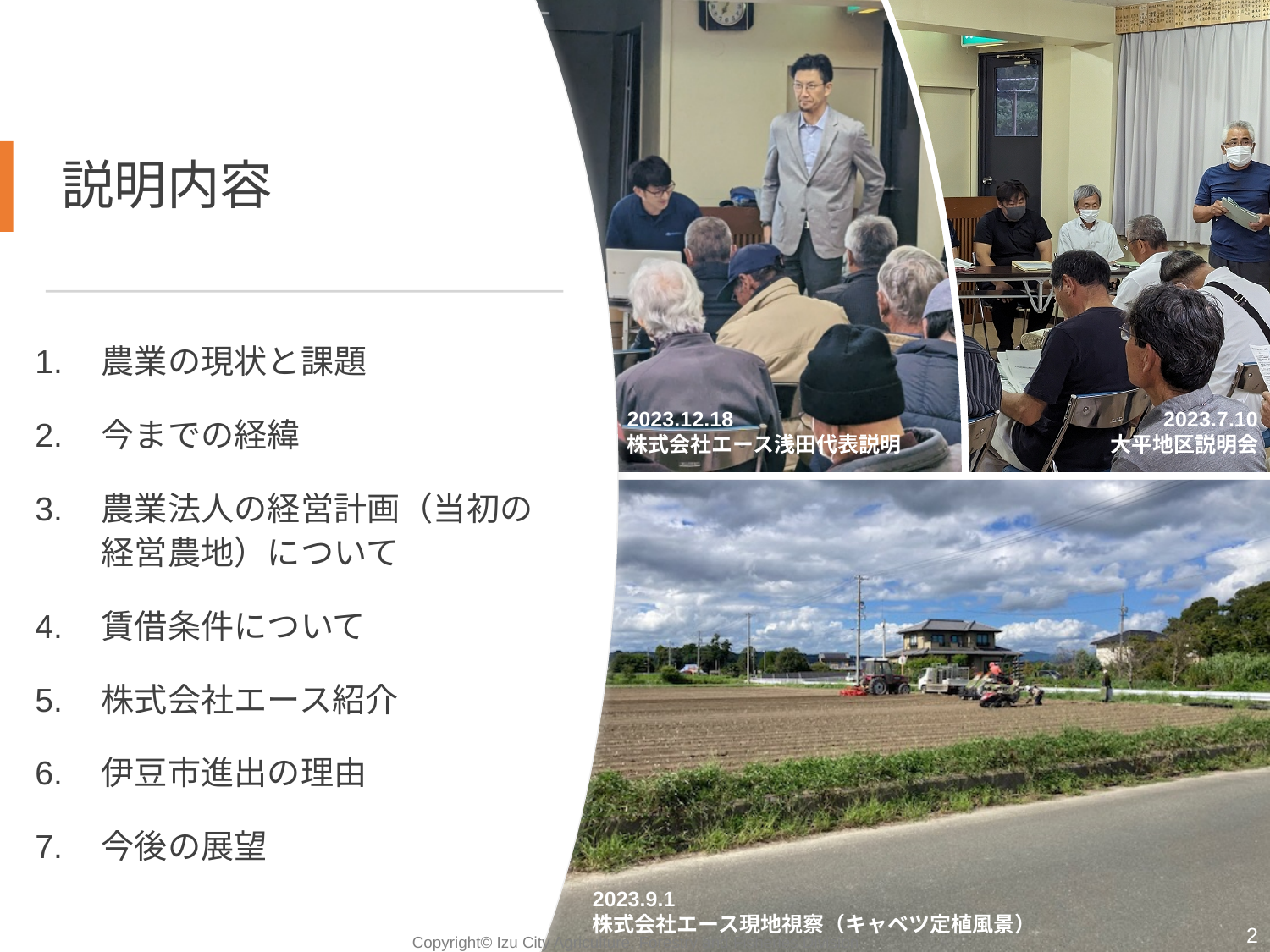

# 説明内容

農業の現状と課題
今までの経緯
農業法人の経営計画（当初の経営農地）について
賃借条件について
株式会社エース紹介
伊豆市進出の理由
今後の展望
2023.12.18
株式会社エース浅田代表説明
2023.7.10
大平地区説明会

2023.9.1
株式会社エース現地視察（キャベツ定植風景）
2
Copyright© Izu City Agriculture, Forestry and Fisheries Division